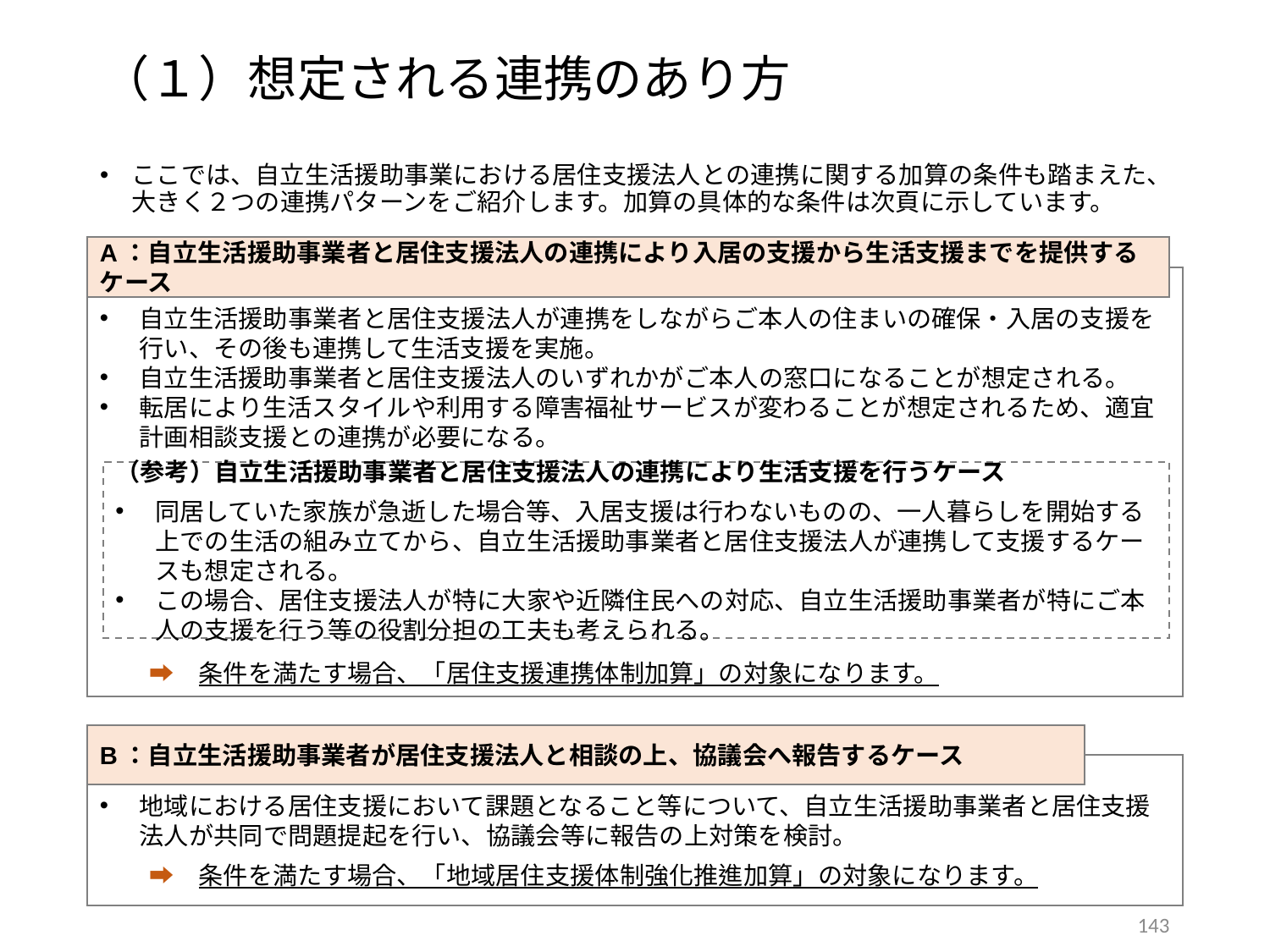

（１）想定される連携のあり方
ここでは、自立生活援助事業における居住支援法人との連携に関する加算の条件も踏まえた、大きく２つの連携パターンをご紹介します。加算の具体的な条件は次頁に示しています。
A：自立生活援助事業者と居住支援法人の連携により入居の支援から生活支援までを提供するケース

自立生活援助事業者と居住支援法人が連携をしながらご本人の住まいの確保・入居の支援を行い、その後も連携して生活支援を実施。
自立生活援助事業者と居住支援法人のいずれかがご本人の窓口になることが想定される。
転居により生活スタイルや利用する障害福祉サービスが変わることが想定されるため、適宜計画相談支援との連携が必要になる。

　　➡　条件を満たす場合、「居住支援連携体制加算」の対象になります。

（参考）自立生活援助事業者と居住支援法人の連携により生活支援を行うケース
同居していた家族が急逝した場合等、入居支援は行わないものの、一人暮らしを開始する上での生活の組み立てから、自立生活援助事業者と居住支援法人が連携して支援するケースも想定される。
この場合、居住支援法人が特に大家や近隣住民への対応、自立生活援助事業者が特にご本人の支援を行う等の役割分担の工夫も考えられる。
B：自立生活援助事業者が居住支援法人と相談の上、協議会へ報告するケース

地域における居住支援において課題となること等について、自立生活援助事業者と居住支援法人が共同で問題提起を行い、協議会等に報告の上対策を検討。
　　➡　条件を満たす場合、「地域居住支援体制強化推進加算」の対象になります。

143